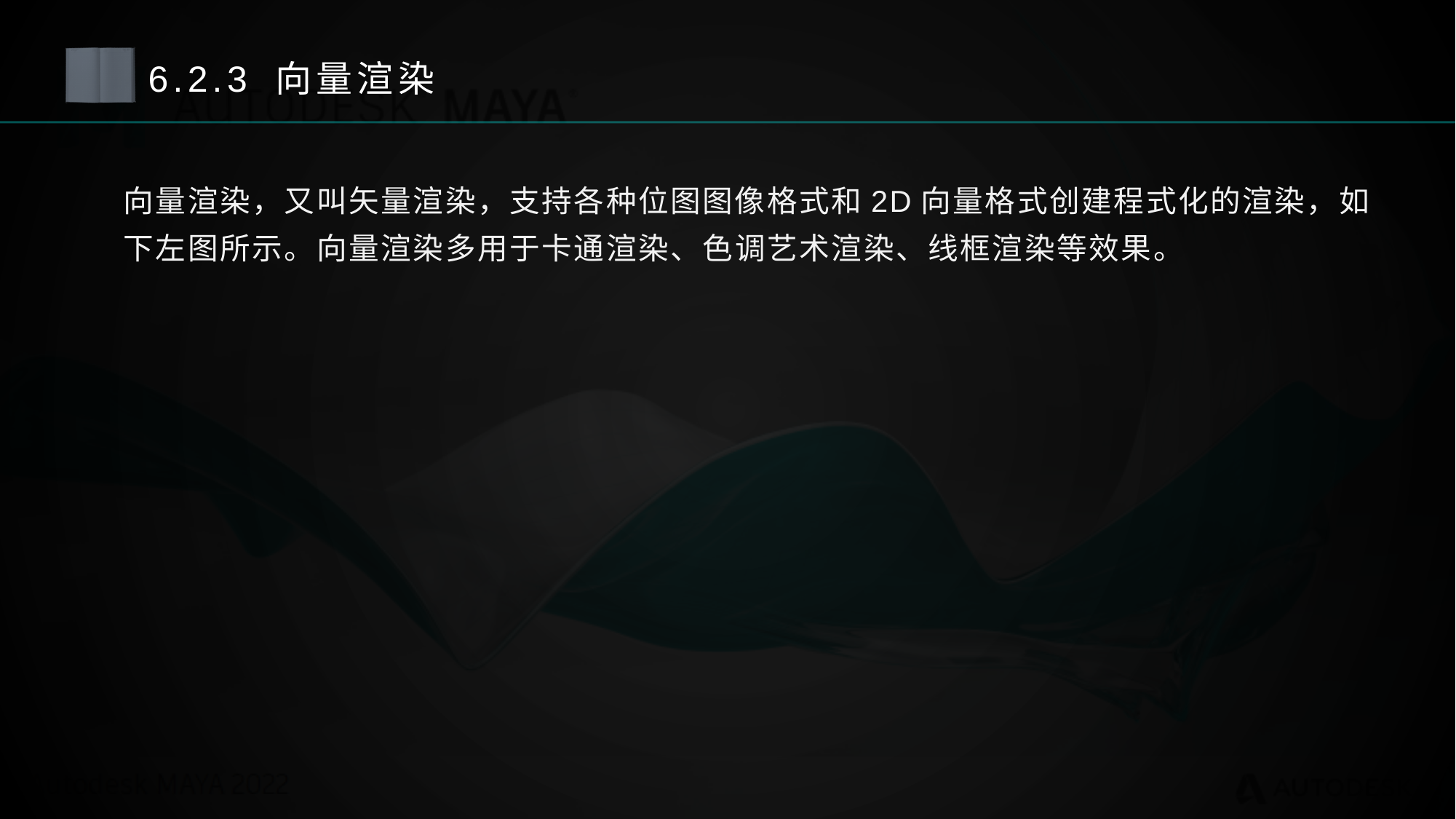

6.2.3 向量渲染
向量渲染，又叫矢量渲染，支持各种位图图像格式和2D向量格式创建程式化的渲染，如下左图所示。向量渲染多用于卡通渲染、色调艺术渲染、线框渲染等效果。